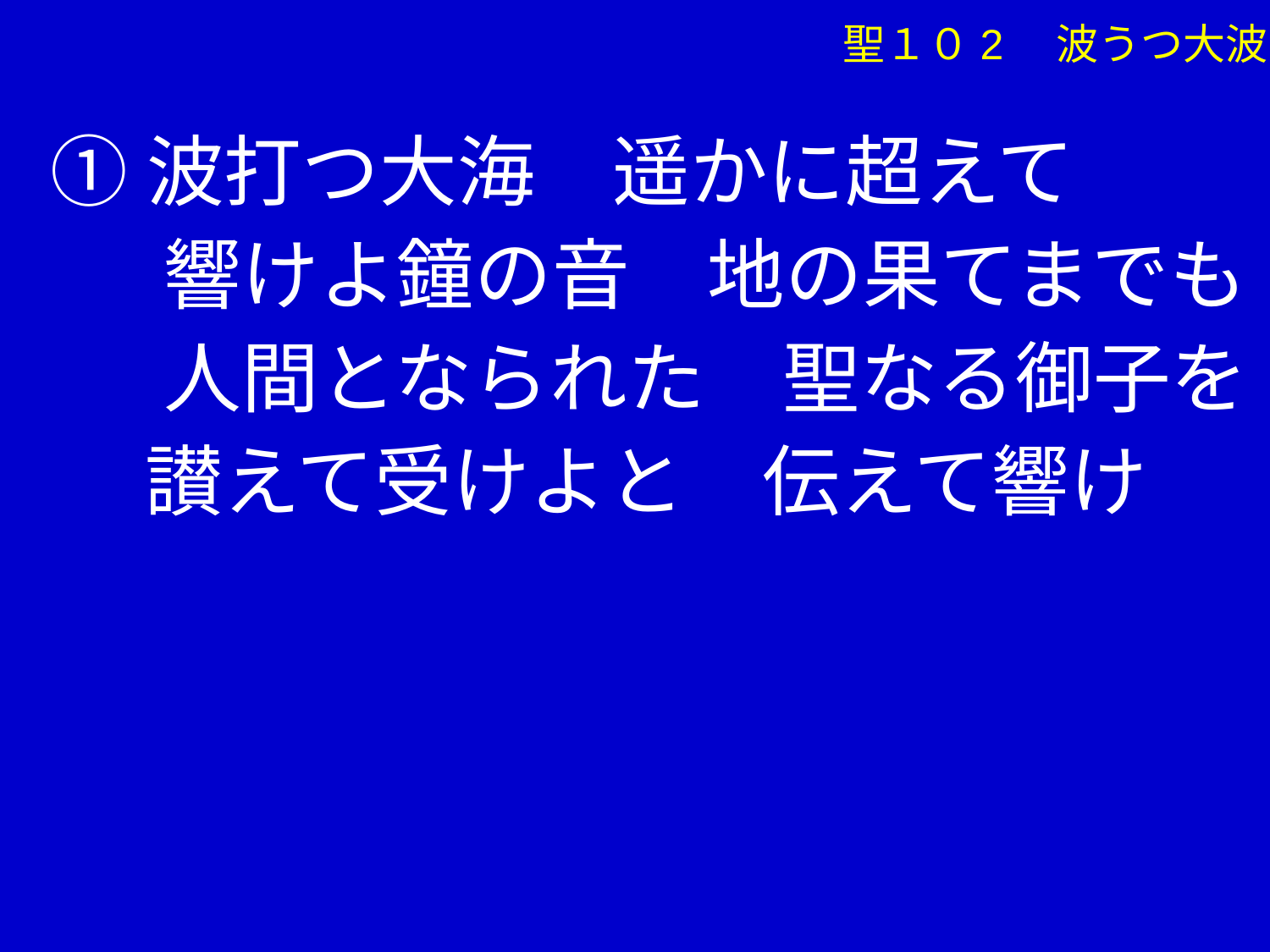

聖１０2　波うつ大波
①波打つ大海　遥かに超えて
 　響けよ鐘の音　地の果てまでも
 　人間となられた　聖なる御子を
　 讃えて受けよと　伝えて響け